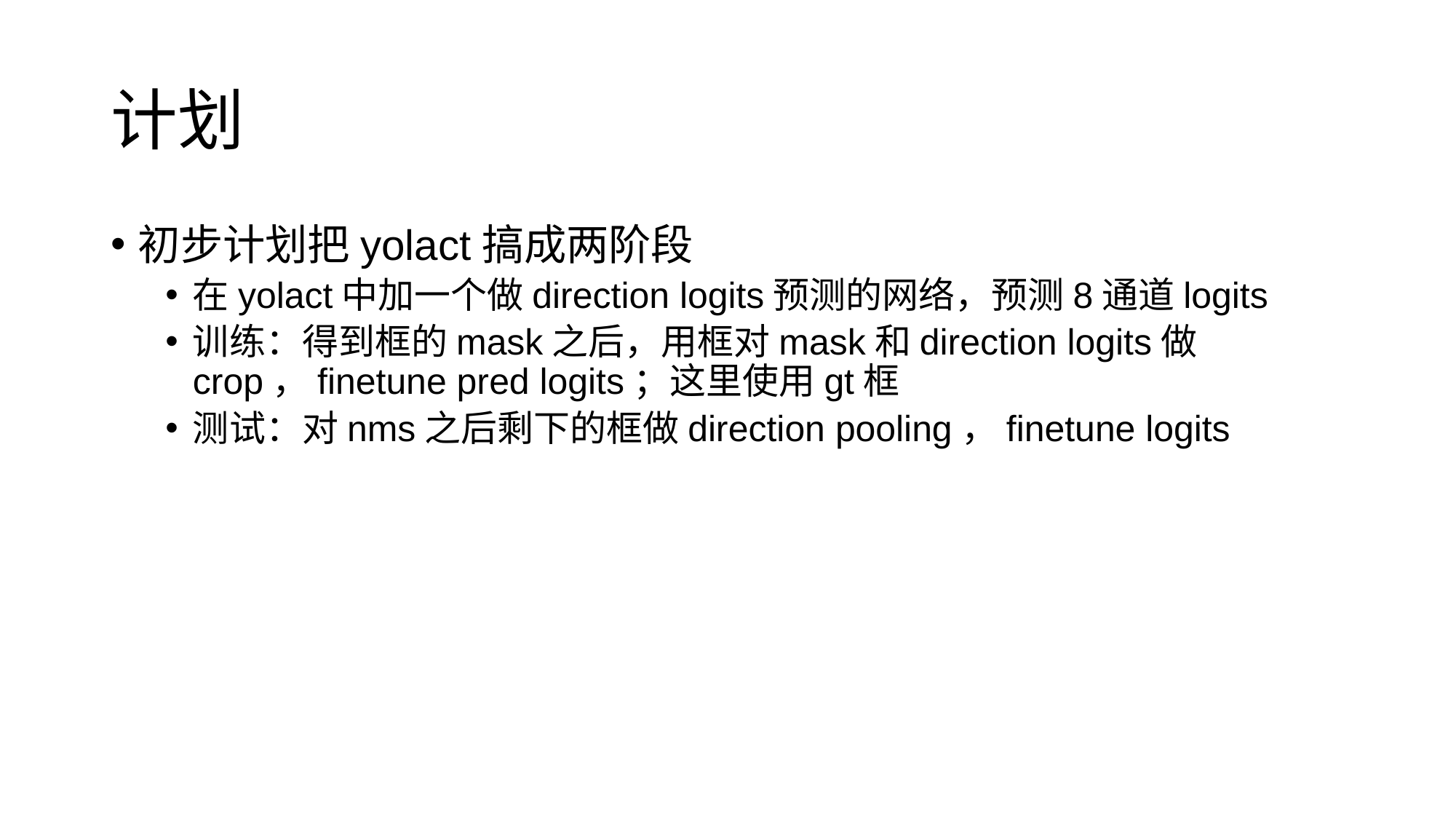

# 计划
初步计划把yolact搞成两阶段
在yolact中加一个做direction logits预测的网络，预测8通道logits
训练：得到框的mask之后，用框对mask和direction logits做crop，finetune pred logits；这里使用gt框
测试：对nms之后剩下的框做direction pooling，finetune logits